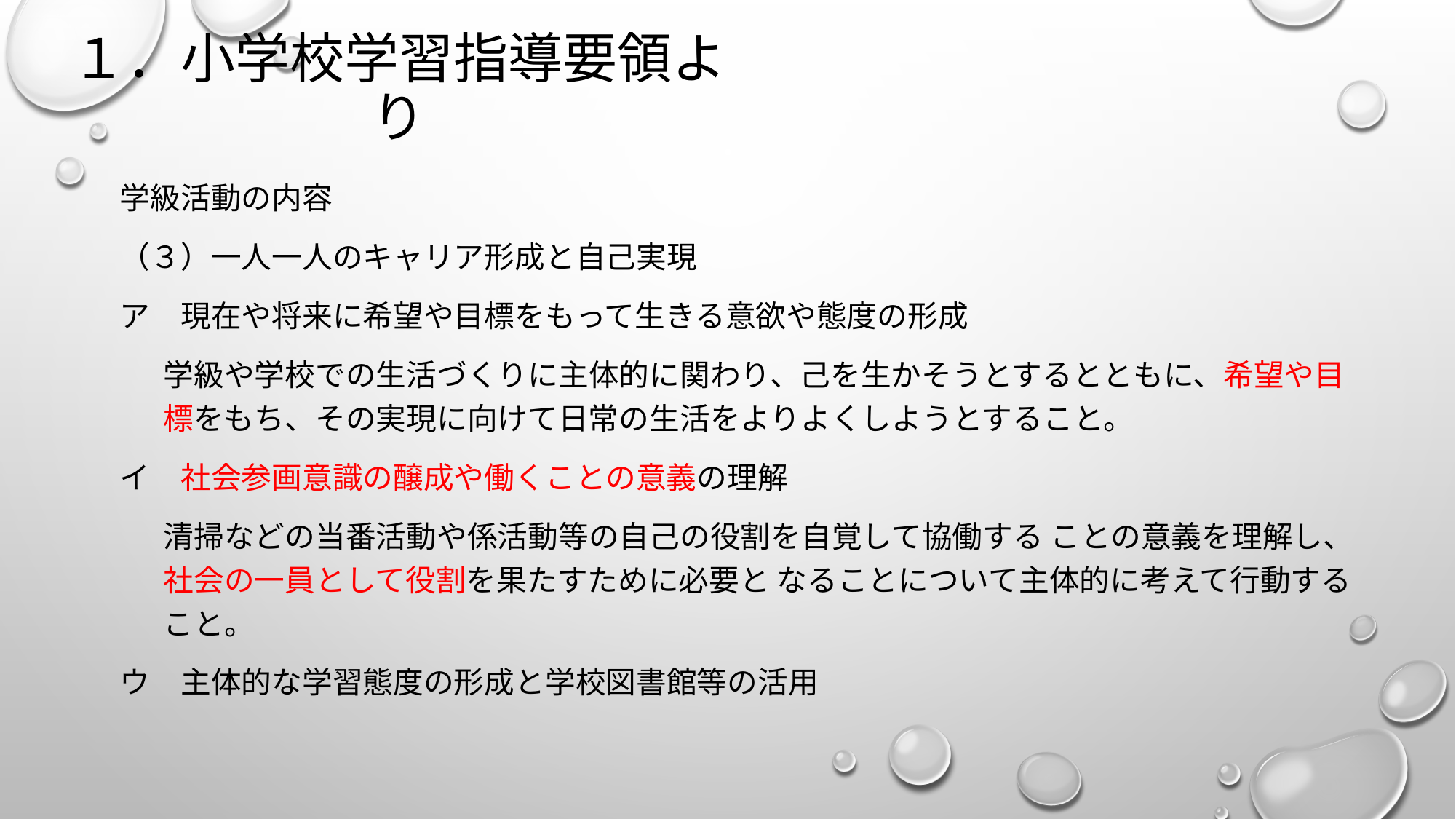

# １．小学校学習指導要領より
学級活動の内容
（３）一人一人のキャリア形成と自己実現
ア　現在や将来に希望や目標をもって生きる意欲や態度の形成
学級や学校での生活づくりに主体的に関わり、己を生かそうとするとともに、希望や目標をもち、その実現に向けて日常の生活をよりよくしようとすること。
イ　社会参画意識の醸成や働くことの意義の理解
清掃などの当番活動や係活動等の自己の役割を自覚して協働する ことの意義を理解し、社会の一員として役割を果たすために必要と なることについて主体的に考えて行動すること。
ウ　主体的な学習態度の形成と学校図書館等の活用